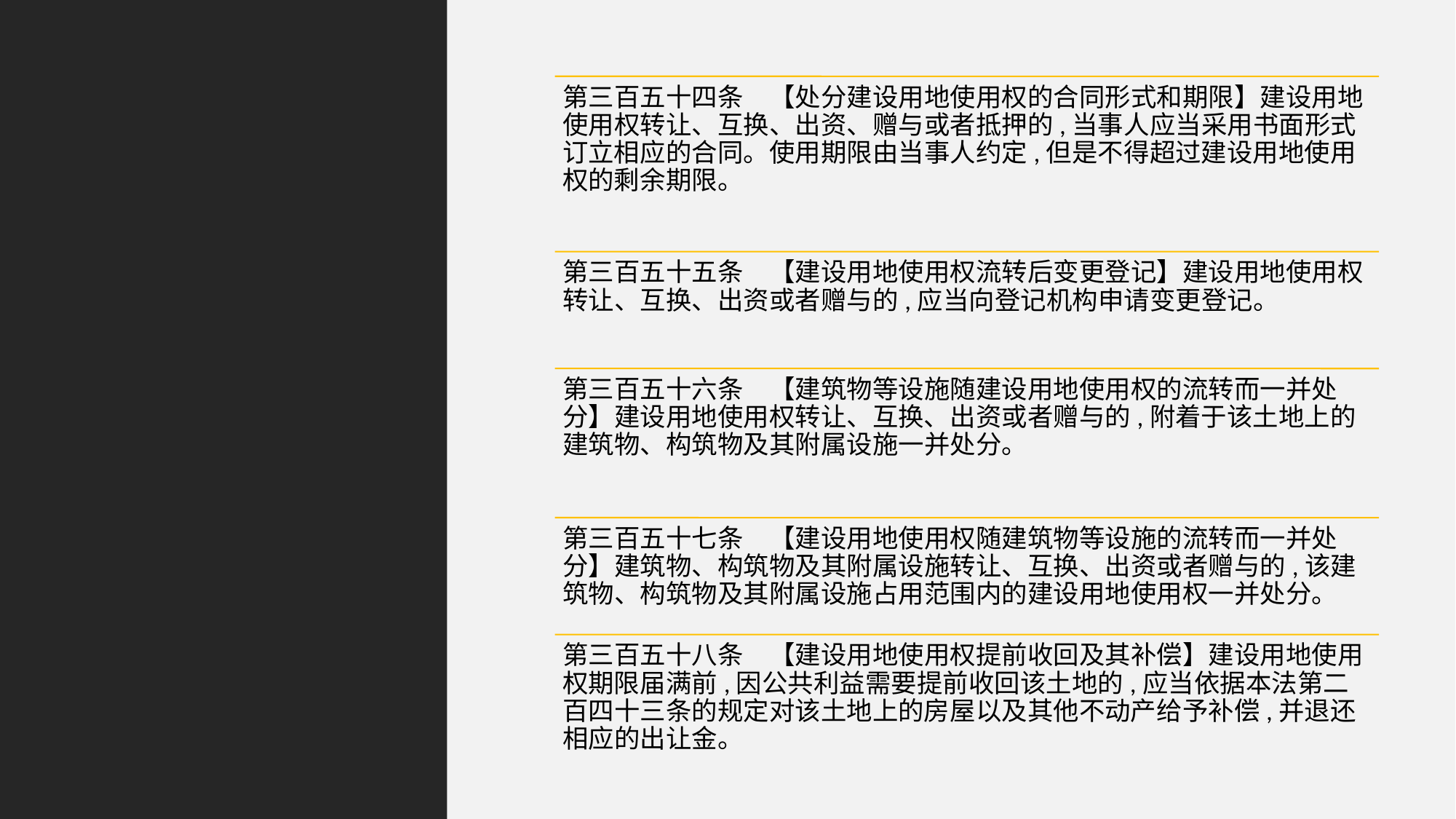

第三百五十四条　【处分建设用地使用权的合同形式和期限】建设用地使用权转让、互换、出资、赠与或者抵押的,当事人应当采用书面形式订立相应的合同。使用期限由当事人约定,但是不得超过建设用地使用权的剩余期限。
第三百五十五条　【建设用地使用权流转后变更登记】建设用地使用权转让、互换、出资或者赠与的,应当向登记机构申请变更登记。
第三百五十六条　【建筑物等设施随建设用地使用权的流转而一并处分】建设用地使用权转让、互换、出资或者赠与的,附着于该土地上的建筑物、构筑物及其附属设施一并处分。
第三百五十七条　【建设用地使用权随建筑物等设施的流转而一并处分】建筑物、构筑物及其附属设施转让、互换、出资或者赠与的,该建筑物、构筑物及其附属设施占用范围内的建设用地使用权一并处分。
第三百五十八条　【建设用地使用权提前收回及其补偿】建设用地使用权期限届满前,因公共利益需要提前收回该土地的,应当依据本法第二百四十三条的规定对该土地上的房屋以及其他不动产给予补偿,并退还相应的出让金。